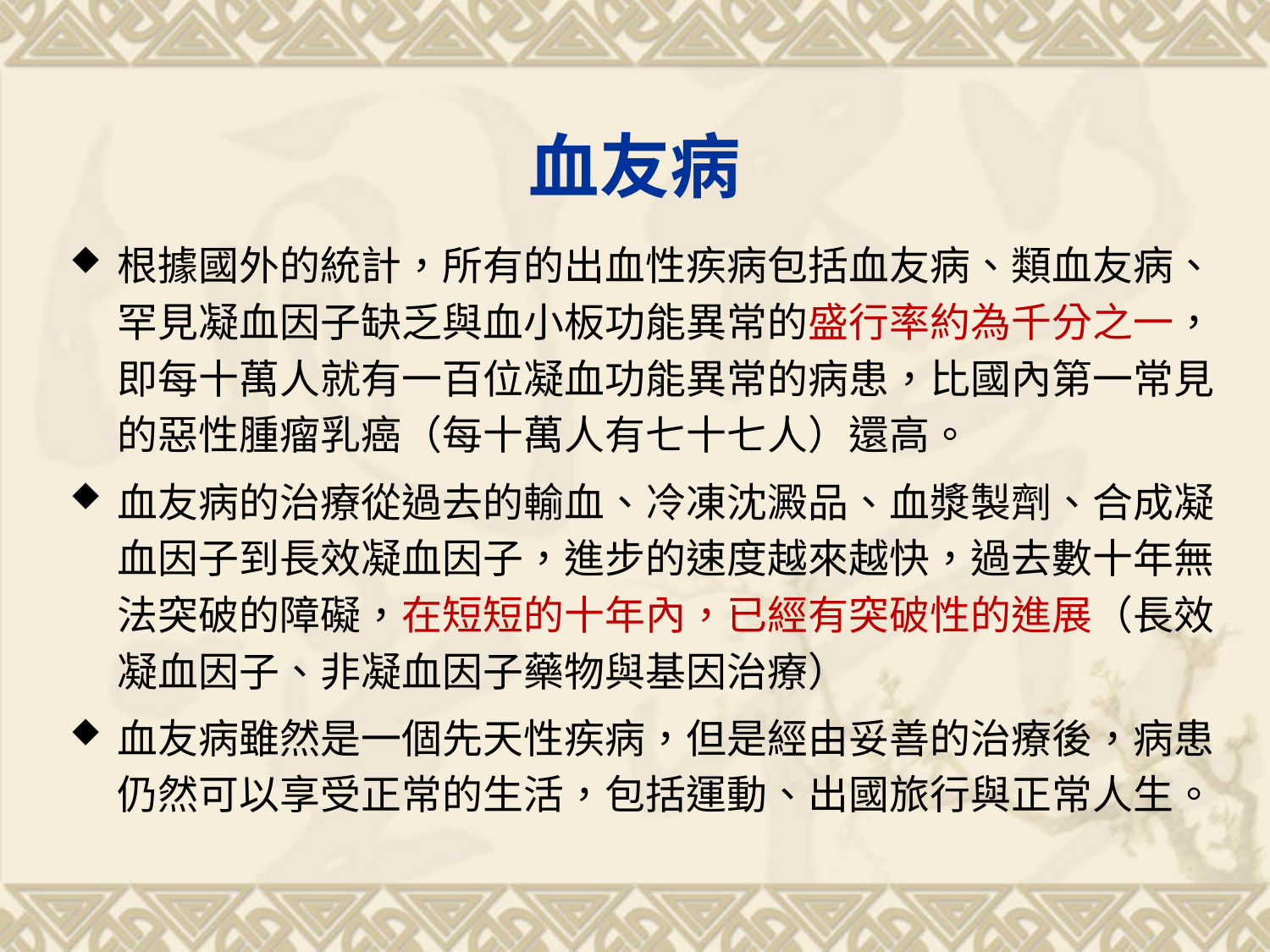

# 血友病
根據國外的統計，所有的出血性疾病包括血友病、類血友病、罕見凝血因子缺乏與血小板功能異常的盛行率約為千分之一，即每十萬人就有一百位凝血功能異常的病患，比國內第一常見的惡性腫瘤乳癌（每十萬人有七十七人）還高。
血友病的治療從過去的輸血、冷凍沈澱品、血漿製劑、合成凝血因子到長效凝血因子，進步的速度越來越快，過去數十年無法突破的障礙，在短短的十年內，已經有突破性的進展（長效凝血因子、非凝血因子藥物與基因治療）
血友病雖然是一個先天性疾病，但是經由妥善的治療後，病患仍然可以享受正常的生活，包括運動、出國旅行與正常人生。